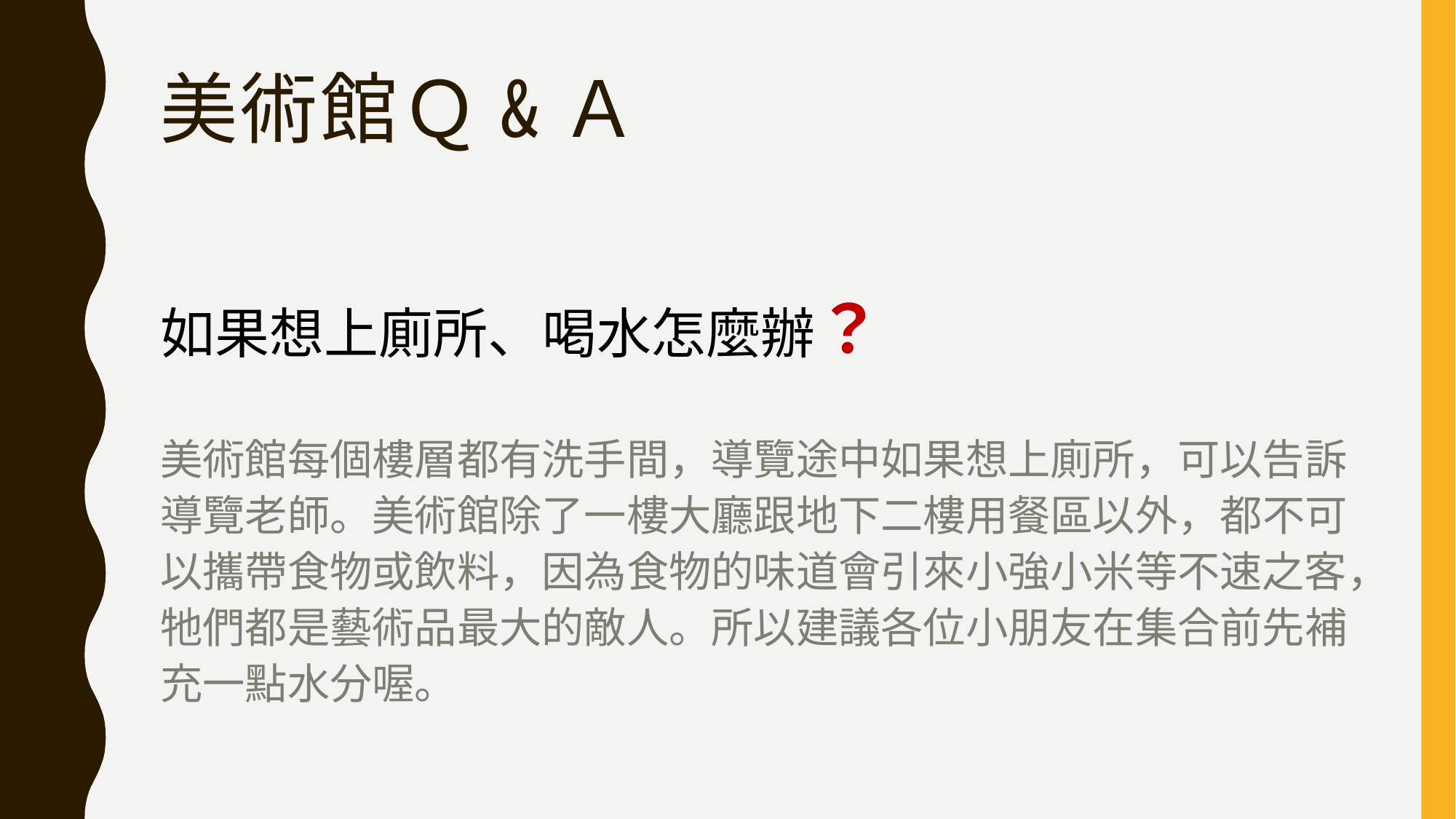

# 美術館Ｑ&Ａ
如果想上廁所、喝水怎麼辦？

美術館每個樓層都有洗手間，導覽途中如果想上廁所，可以告訴導覽老師。美術館除了一樓大廳跟地下二樓用餐區以外，都不可以攜帶食物或飲料，因為食物的味道會引來小強小米等不速之客，牠們都是藝術品最大的敵人。所以建議各位小朋友在集合前先補充一點水分喔。